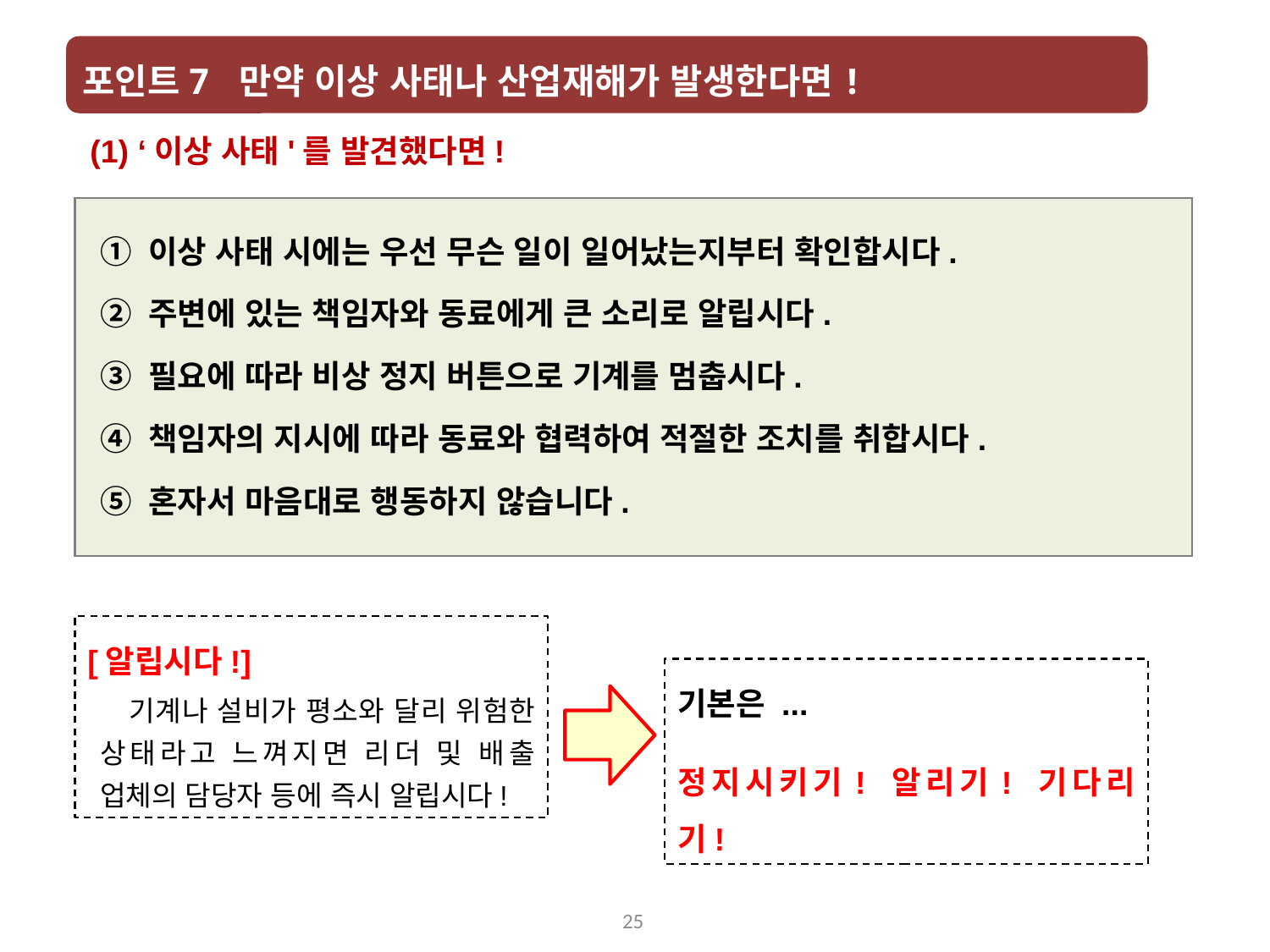

포인트7 만약 이상 사태나 산업재해가 발생한다면!
(1) ‘이상 사태'를 발견했다면!
① 이상 사태 시에는 우선 무슨 일이 일어났는지부터 확인합시다.
② 주변에 있는 책임자와 동료에게 큰 소리로 알립시다.
③ 필요에 따라 비상 정지 버튼으로 기계를 멈춥시다.
④ 책임자의 지시에 따라 동료와 협력하여 적절한 조치를 취합시다.
⑤ 혼자서 마음대로 행동하지 않습니다.

[알립시다!]
　기계나 설비가 평소와 달리 위험한 상태라고 느껴지면 리더 및 배출 업체의 담당자 등에 즉시 알립시다!
기본은 ...
정지시키기! 알리기! 기다리기!

25